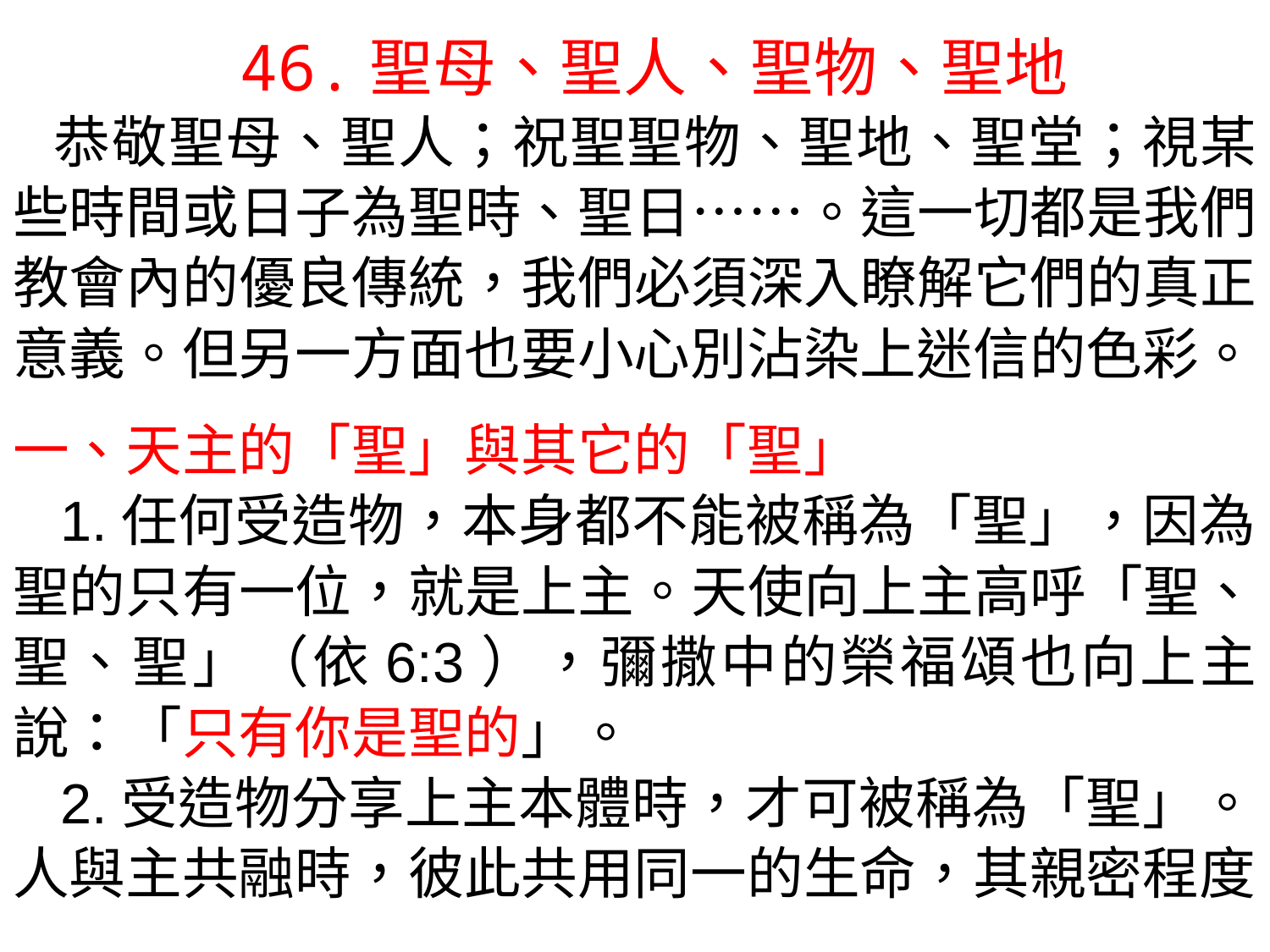

46.聖母、聖人、聖物、聖地
  恭敬聖母、聖人；祝聖聖物、聖地、聖堂；視某些時間或日子為聖時、聖日……。這一切都是我們教會內的優良傳統，我們必須深入瞭解它們的真正意義。但另一方面也要小心別沾染上迷信的色彩。
一、天主的「聖」與其它的「聖」
   1.任何受造物，本身都不能被稱為「聖」，因為聖的只有一位，就是上主。天使向上主高呼「聖、聖、聖」（依6:3），彌撒中的榮福頌也向上主說：「只有你是聖的」。
   2.受造物分享上主本體時，才可被稱為「聖」。人與主共融時，彼此共用同一的生命，其親密程度